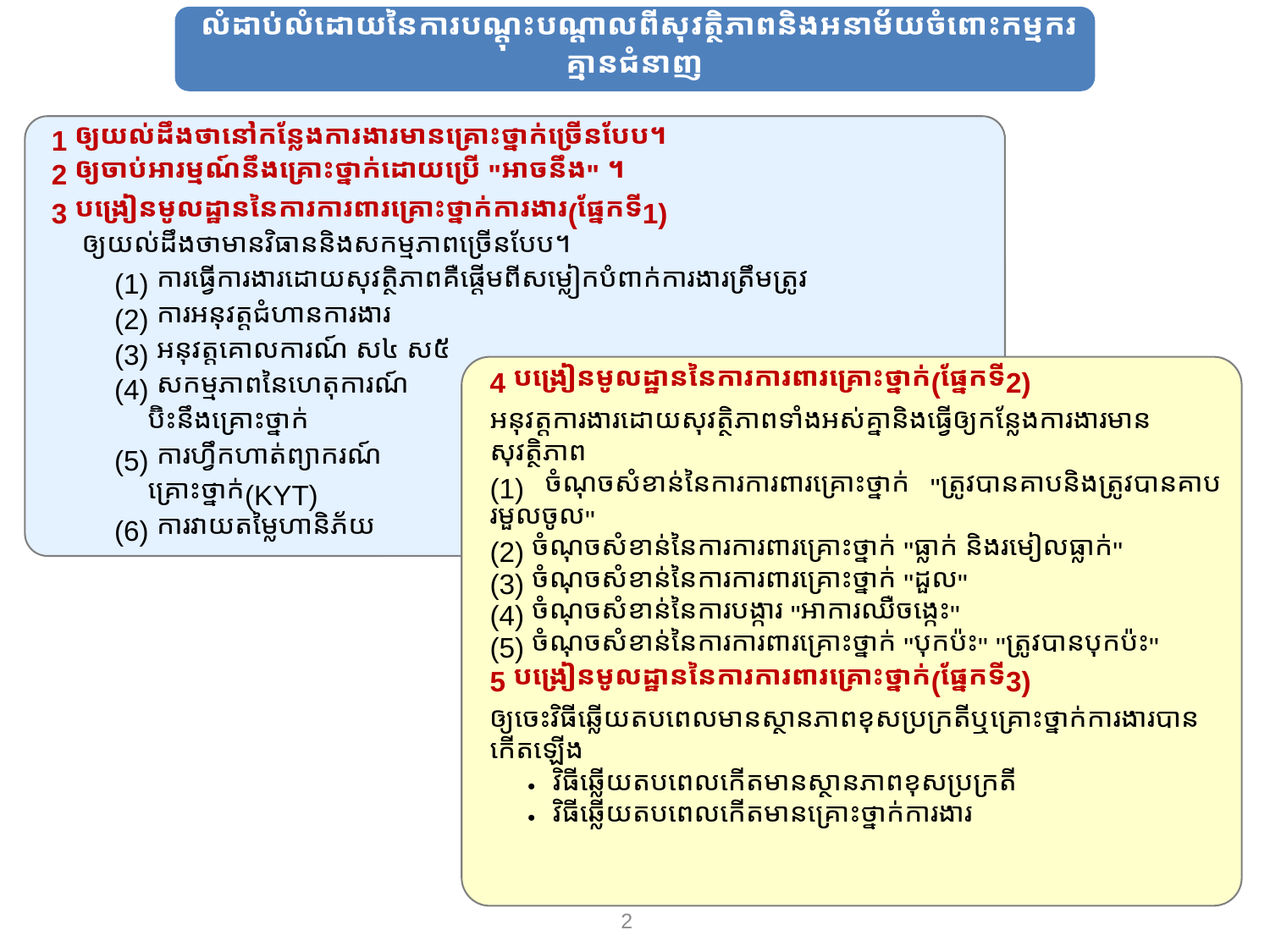

លំដាប់លំដោយនៃការបណ្តុះបណ្តាលពីសុវត្ថិភាពនិងអនាម័យចំពោះកម្មករគ្មានជំនាញ
1 ឲ្យយល់ដឹងថានៅកន្លែងការងារមានគ្រោះថ្នាក់ច្រើនបែប។
2 ឲ្យចាប់អារម្មណ៍នឹងគ្រោះថ្នាក់ដោយប្រើ "អាចនឹង" ។
3 បង្រៀនមូលដ្ឋាននៃការការពារគ្រោះថ្នាក់ការងារ(ផ្នែកទី1)
　ឲ្យយល់ដឹងថាមានវិធាននិងសកម្មភាពច្រើនបែប។
　　(1) ការធ្វើការងារដោយសុវត្ថិភាពគឺផ្តើមពីសម្លៀកបំពាក់ការងារត្រឹមត្រូវ
　　(2) ការអនុវត្តជំហានការងារ
　　(3) អនុវត្តគោលការណ៍ ស៤ ស៥
　　(4) សកម្មភាពនៃហេតុការណ៍
             ប៊ិះនឹងគ្រោះថ្នាក់
　　(5) ការហ្វឹកហាត់ព្យាករណ៍
             គ្រោះថ្នាក់(KYT)
　　(6) ការវាយតម្លៃហានិភ័យ
4 បង្រៀនមូលដ្ឋាននៃការការពារគ្រោះថ្នាក់(ផ្នែកទី2)​
អនុវត្តការងារដោយសុវត្ថិភាពទាំងអស់គ្នានិងធ្វើឲ្យកន្លែងការងារមានសុវត្ថិភាព
(1) ចំណុចសំខាន់នៃការការពារគ្រោះថ្នាក់ "ត្រូវបានគាបនិងត្រូវបានគាបរមួលចូល"
(2) ចំណុចសំខាន់នៃការការពារគ្រោះថ្នាក់ "ធ្លាក់ និងរមៀលធ្លាក់"
(3) ចំណុចសំខាន់នៃការការពារគ្រោះថ្នាក់ "ដួល"
(4) ចំណុចសំខាន់នៃការបង្ការ "អាការឈឺចង្កេះ"
(5) ចំណុចសំខាន់នៃការការពារគ្រោះថ្នាក់ "បុកប៉ះ" "ត្រូវបានបុកប៉ះ"
5 បង្រៀនមូលដ្ឋាននៃការការពារគ្រោះថ្នាក់(ផ្នែកទី3)
ឲ្យចេះវិធីឆ្លើយតបពេលមានស្ថានភាពខុសប្រក្រតីឬគ្រោះថ្នាក់ការងារបានកើតឡើង
　・វិធីឆ្លើយតបពេលកើតមានស្ថានភាពខុសប្រក្រតី
　・វិធីឆ្លើយតបពេលកើតមានគ្រោះថ្នាក់ការងារ
2